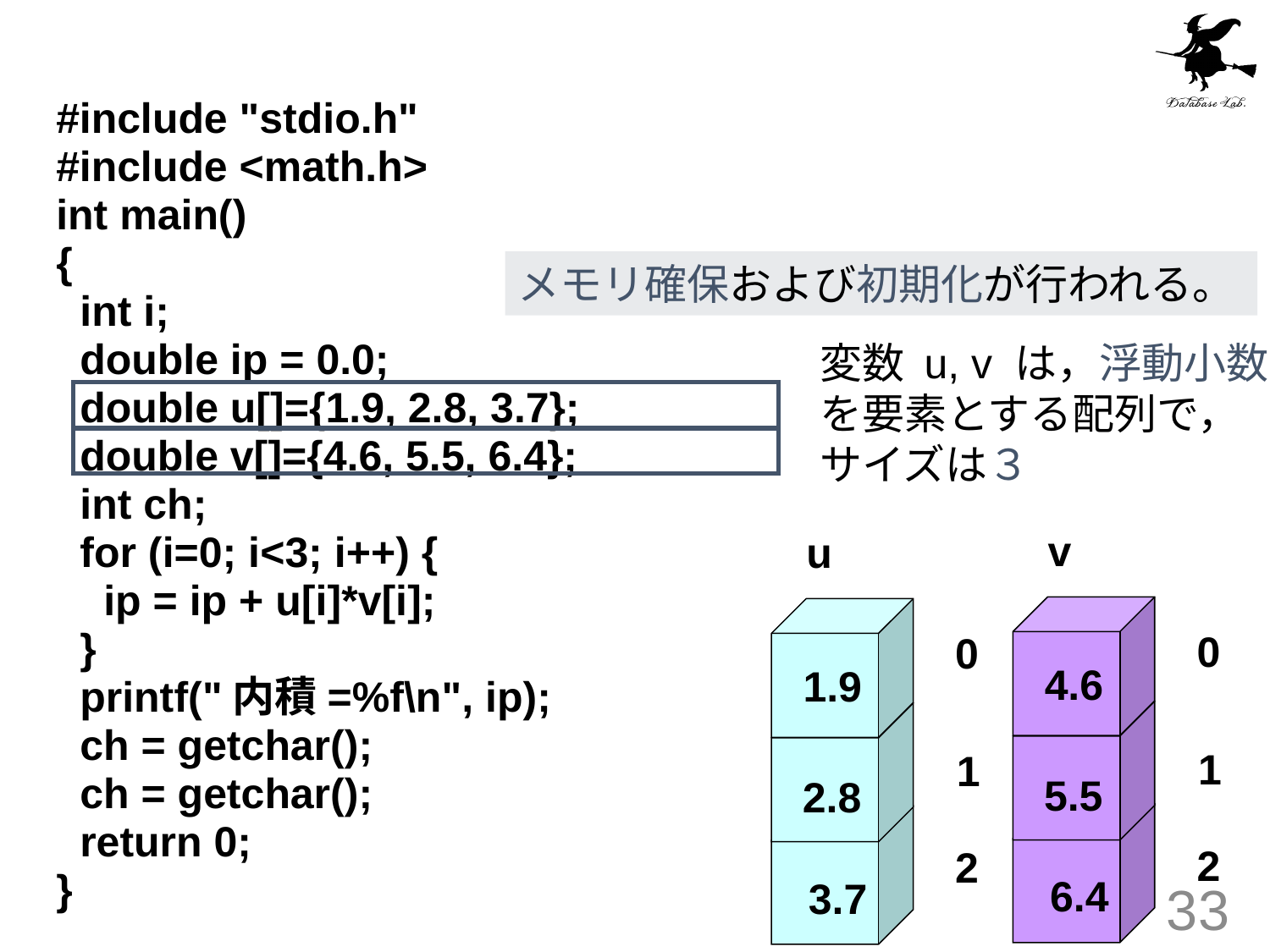

#include "stdio.h"
#include <math.h>
int main()
{
  int i;
  double ip = 0.0;
  double u[]={1.9, 2.8, 3.7};
  double v[]={4.6, 5.5, 6.4};
  int ch;
  for (i=0; i<3; i++) {
    ip = ip + u[i]*v[i];
  }
  printf("内積=%f\n", ip);
  ch = getchar();
  ch = getchar();
  return 0;
}
メモリ確保および初期化が行われる。
変数 u, v は，浮動小数
を要素とする配列で，
サイズは３

v
u

0
0
4.6
1.9

1
1
5.5
2.8

2
2
6.4
3.7
33